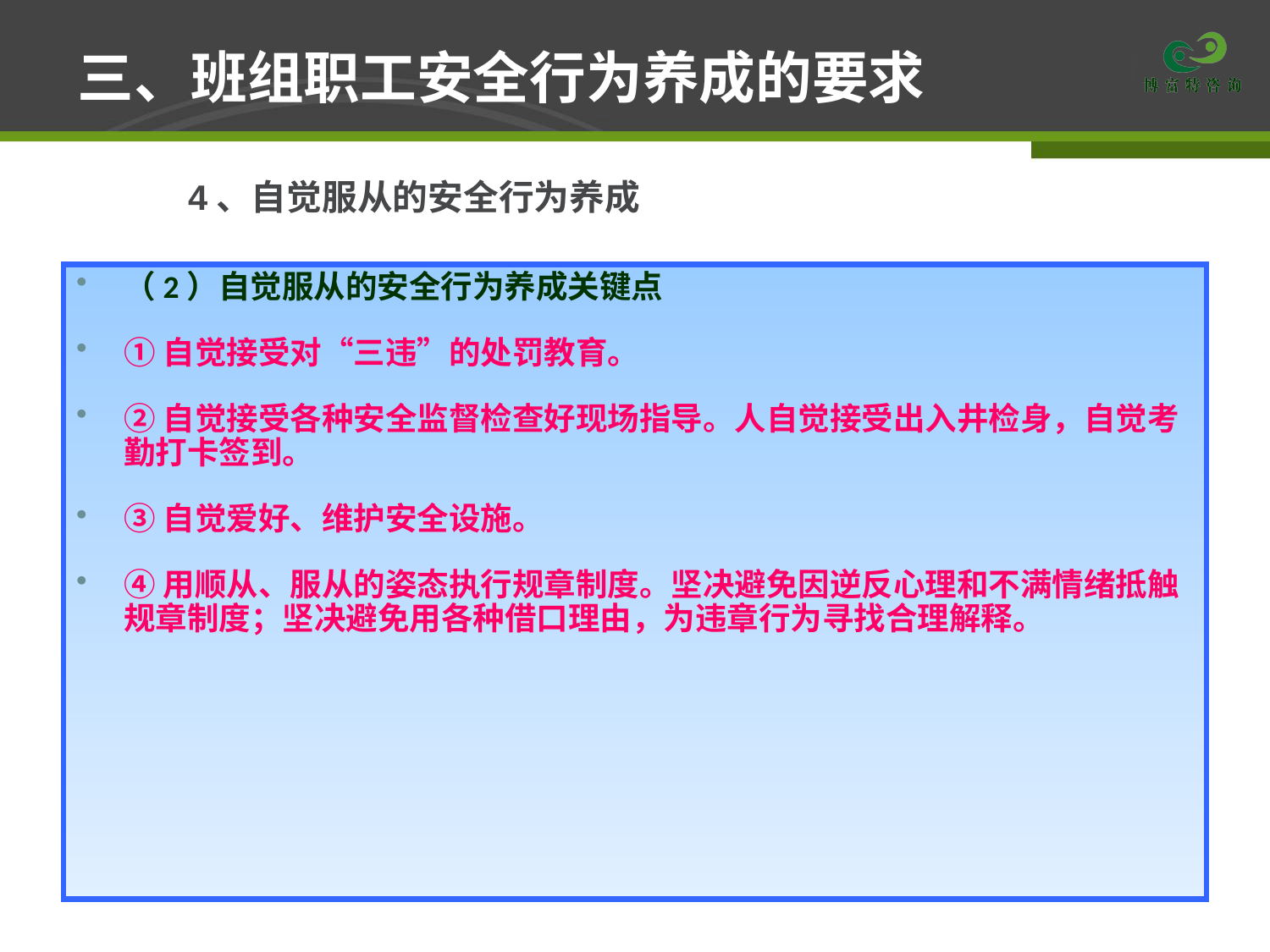

# 三、班组职工安全行为养成的要求
4、自觉服从的安全行为养成
（2）自觉服从的安全行为养成关键点
①自觉接受对“三违”的处罚教育。
②自觉接受各种安全监督检查好现场指导。人自觉接受出入井检身，自觉考勤打卡签到。
③自觉爱好、维护安全设施。
④用顺从、服从的姿态执行规章制度。坚决避免因逆反心理和不满情绪抵触规章制度；坚决避免用各种借口理由，为违章行为寻找合理解释。

62